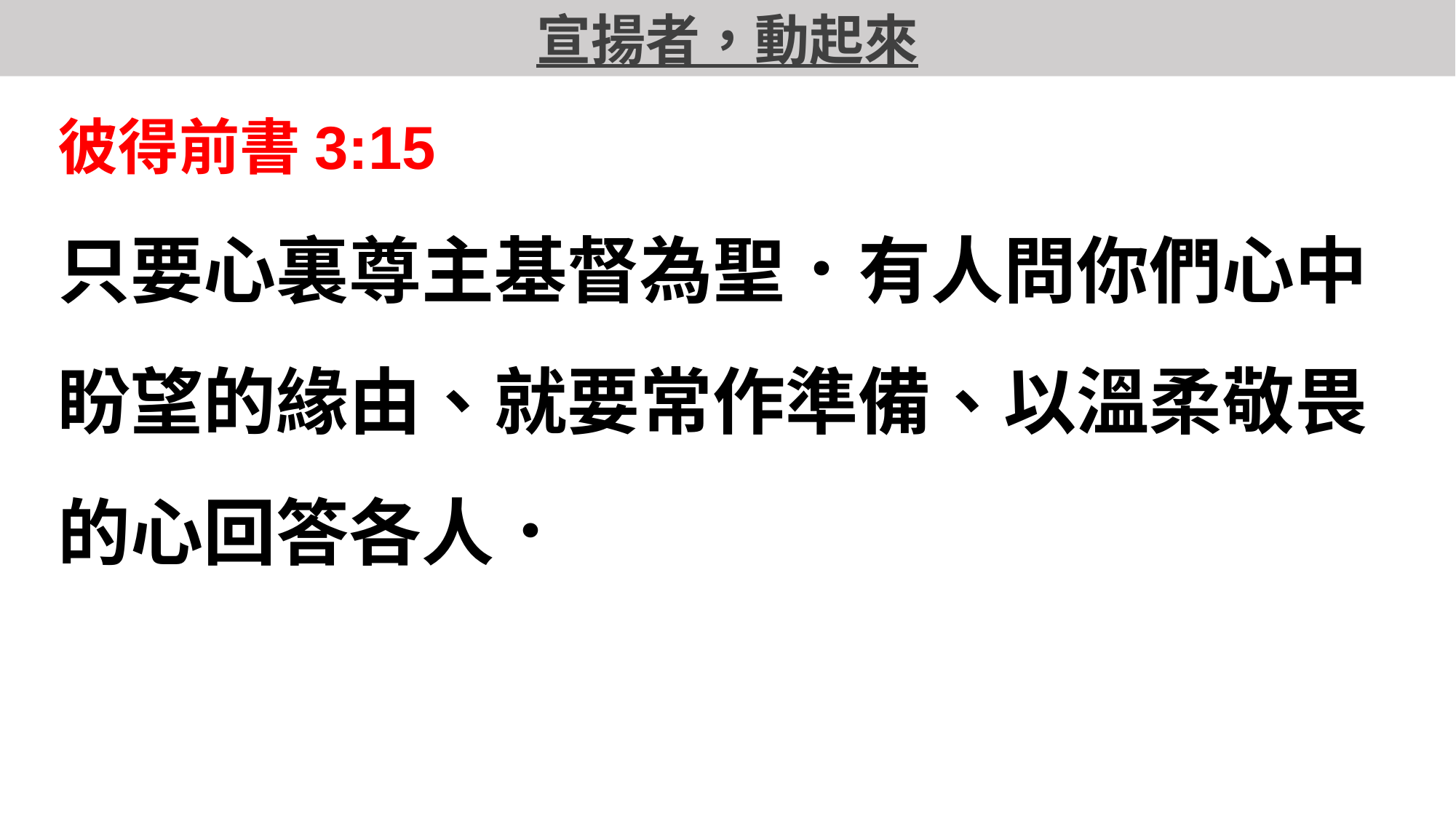

宣揚者，動起來

彼得前書3:15
只要心裏尊主基督為聖．有人問你們心中盼望的緣由、就要常作準備、以溫柔敬畏的心回答各人．